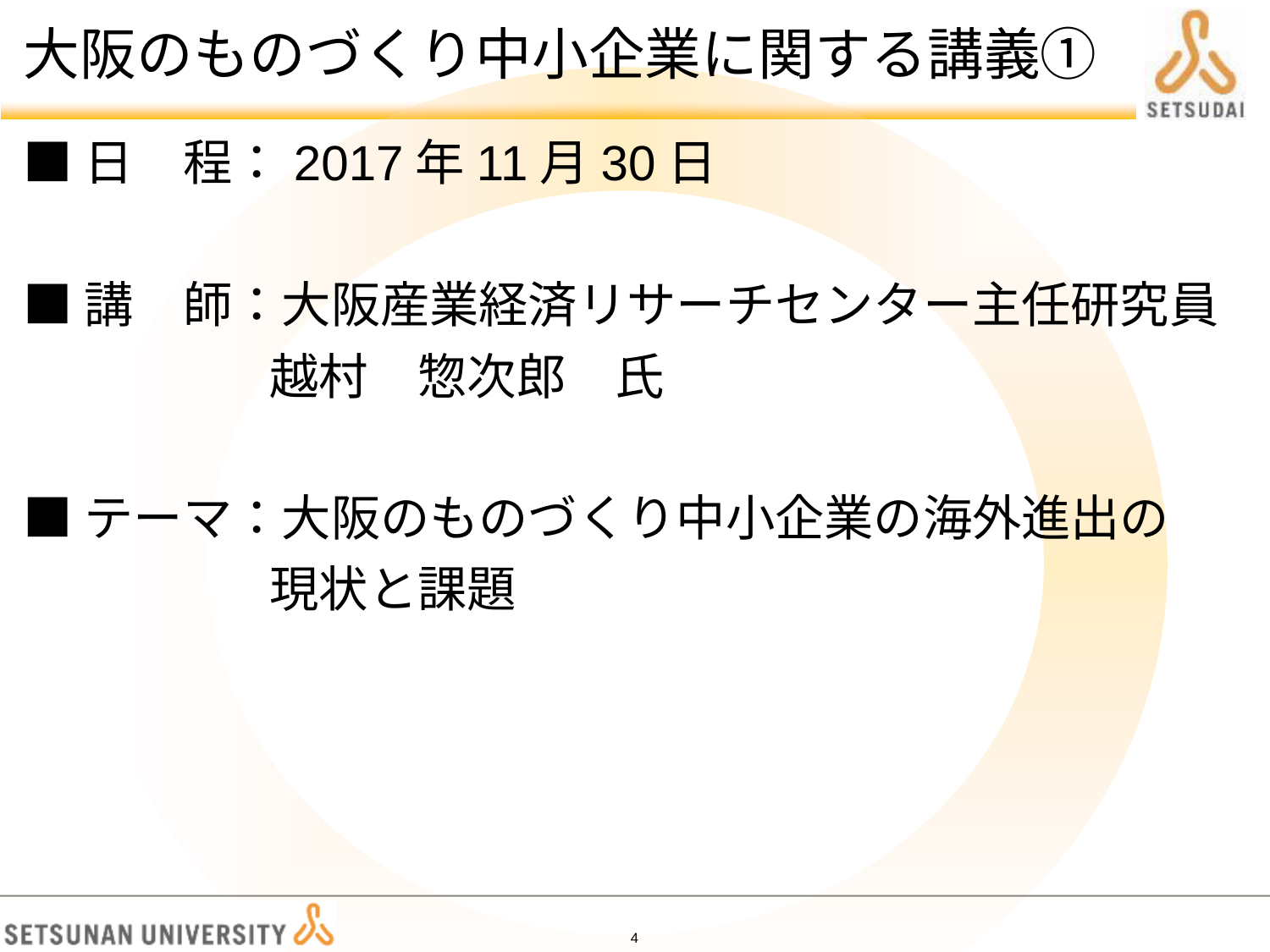

# 大阪のものづくり中小企業に関する講義①
■日　程：2017年11月30日

■講　師：大阪産業経済リサーチセンター主任研究員
　　　　　越村　惣次郎　氏

■テーマ：大阪のものづくり中小企業の海外進出の
　　　　　現状と課題
4